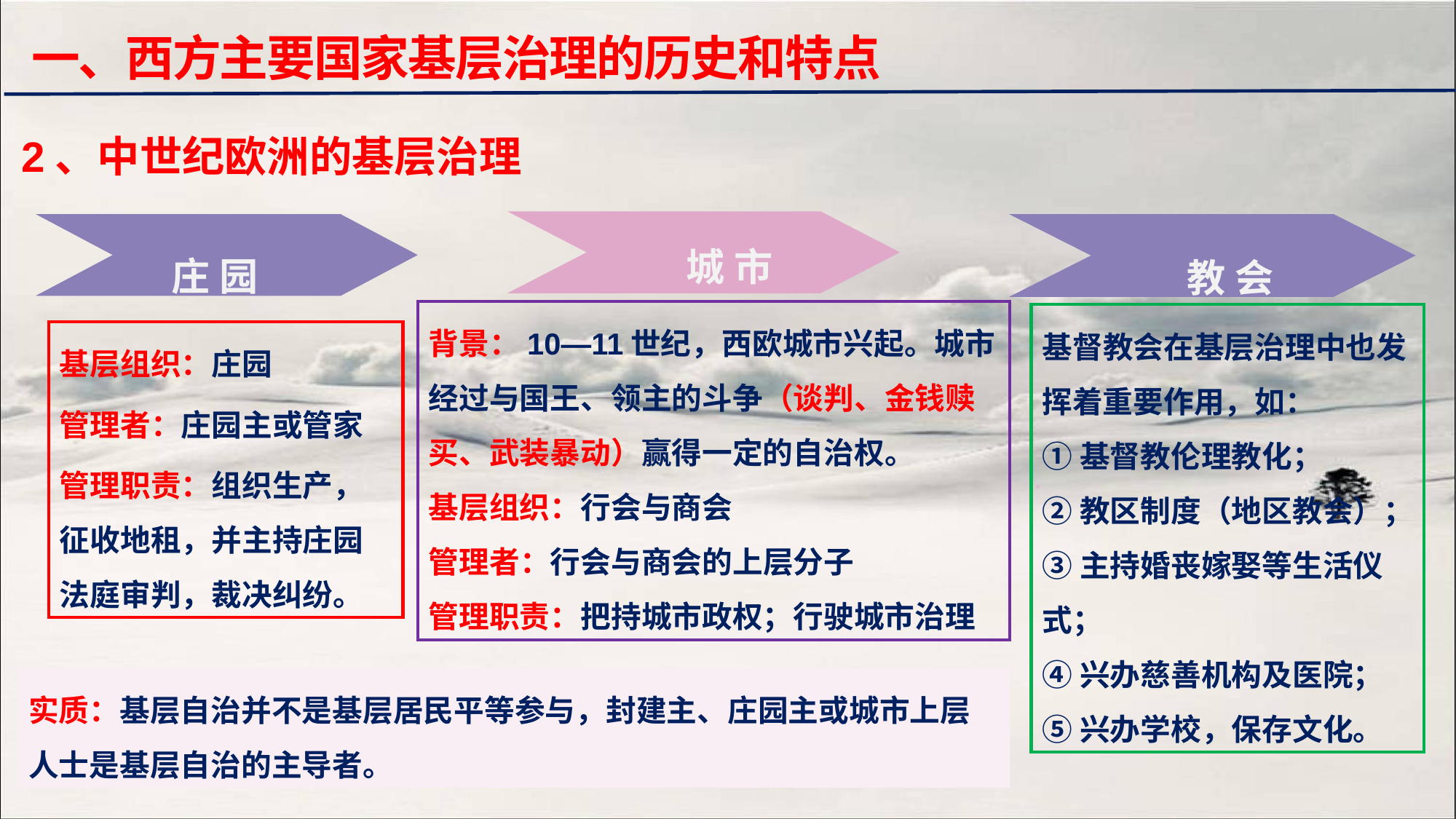

一、西方主要国家基层治理的历史和特点

2、中世纪欧洲的基层治理

城 市

庄 园

教 会
背景：10—11世纪，西欧城市兴起。城市经过与国王、领主的斗争（谈判、金钱赎买、武装暴动）赢得一定的自治权。
基层组织：行会与商会
管理者：行会与商会的上层分子
管理职责：把持城市政权；行驶城市治理
基督教会在基层治理中也发挥着重要作用，如：
①基督教伦理教化；
②教区制度（地区教会）；
③主持婚丧嫁娶等生活仪式；
④兴办慈善机构及医院；
⑤兴办学校，保存文化。
基层组织：庄园
管理者：庄园主或管家
管理职责：组织生产，征收地租，并主持庄园法庭审判，裁决纠纷。

实质：基层自治并不是基层居民平等参与，封建主、庄园主或城市上层人士是基层自治的主导者。